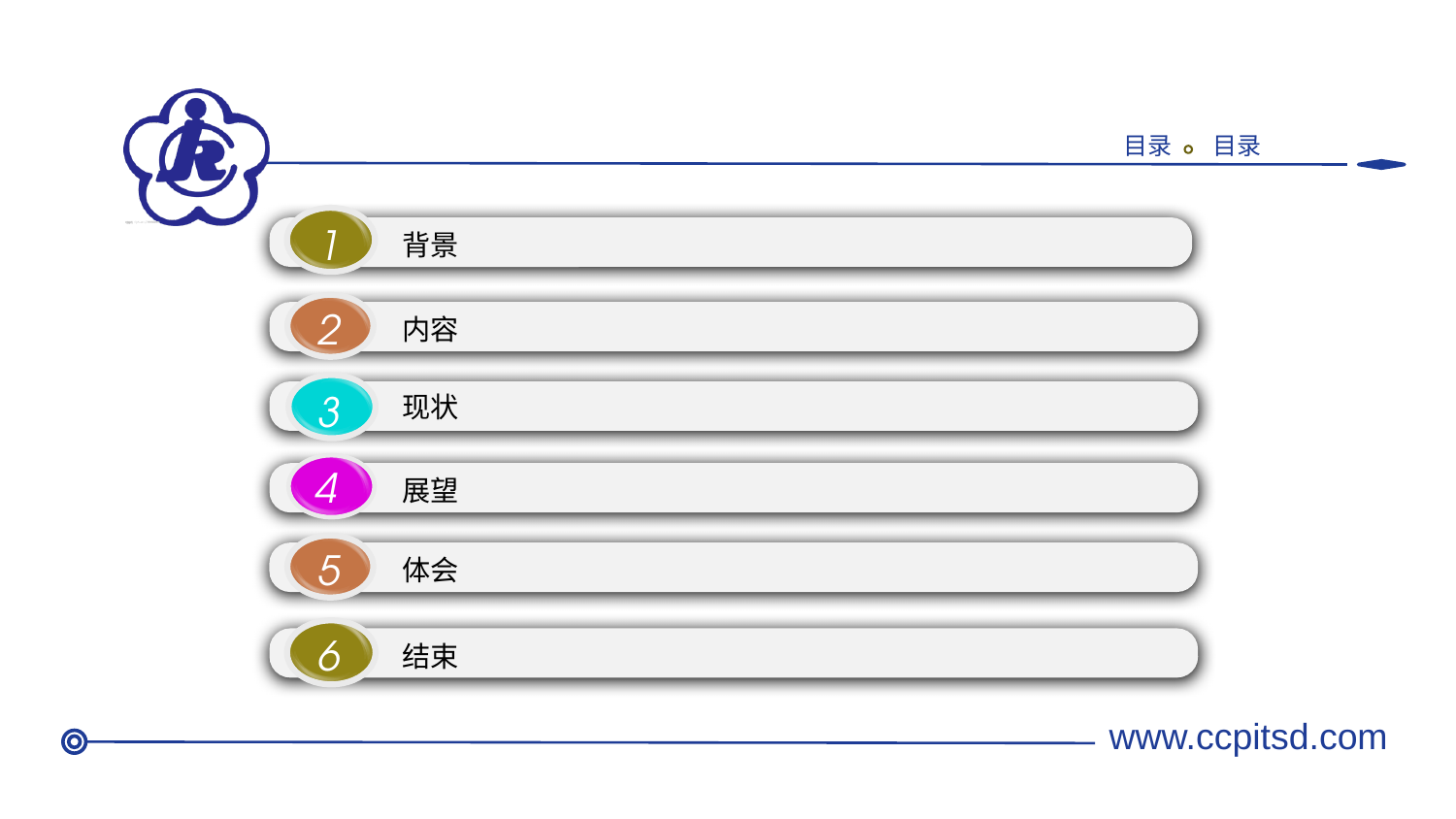

目录
目录

1

背景

2

内容

3

现状

4

展望

5

体会

6

结束